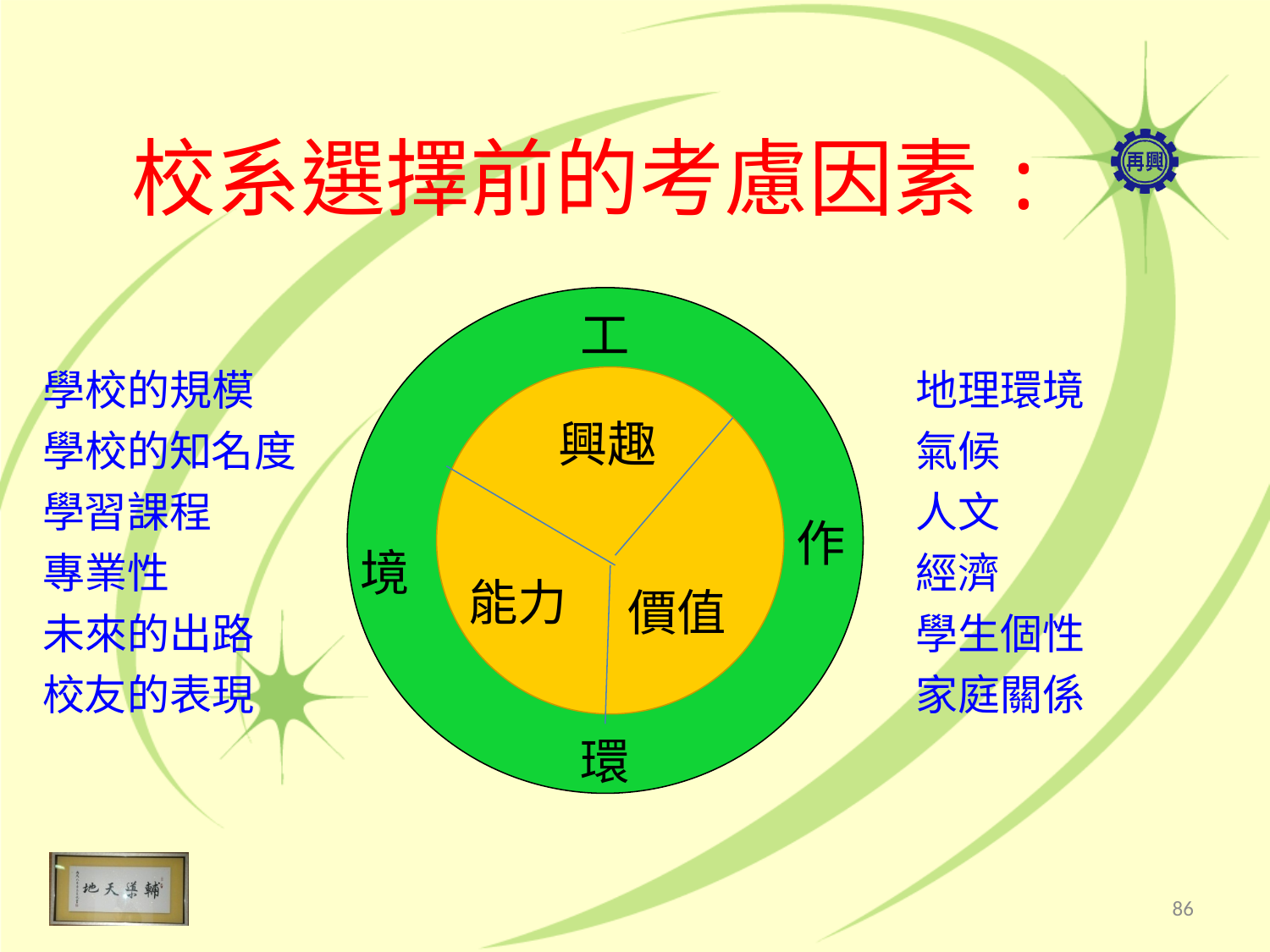

校系選擇前的考慮因素:

工
學校的規模
學校的知名度
學習課程
專業性
未來的出路
校友的表現
地理環境
氣候
人文
經濟
學生個性
家庭關係

興趣
作
境
能力
價值
環
86